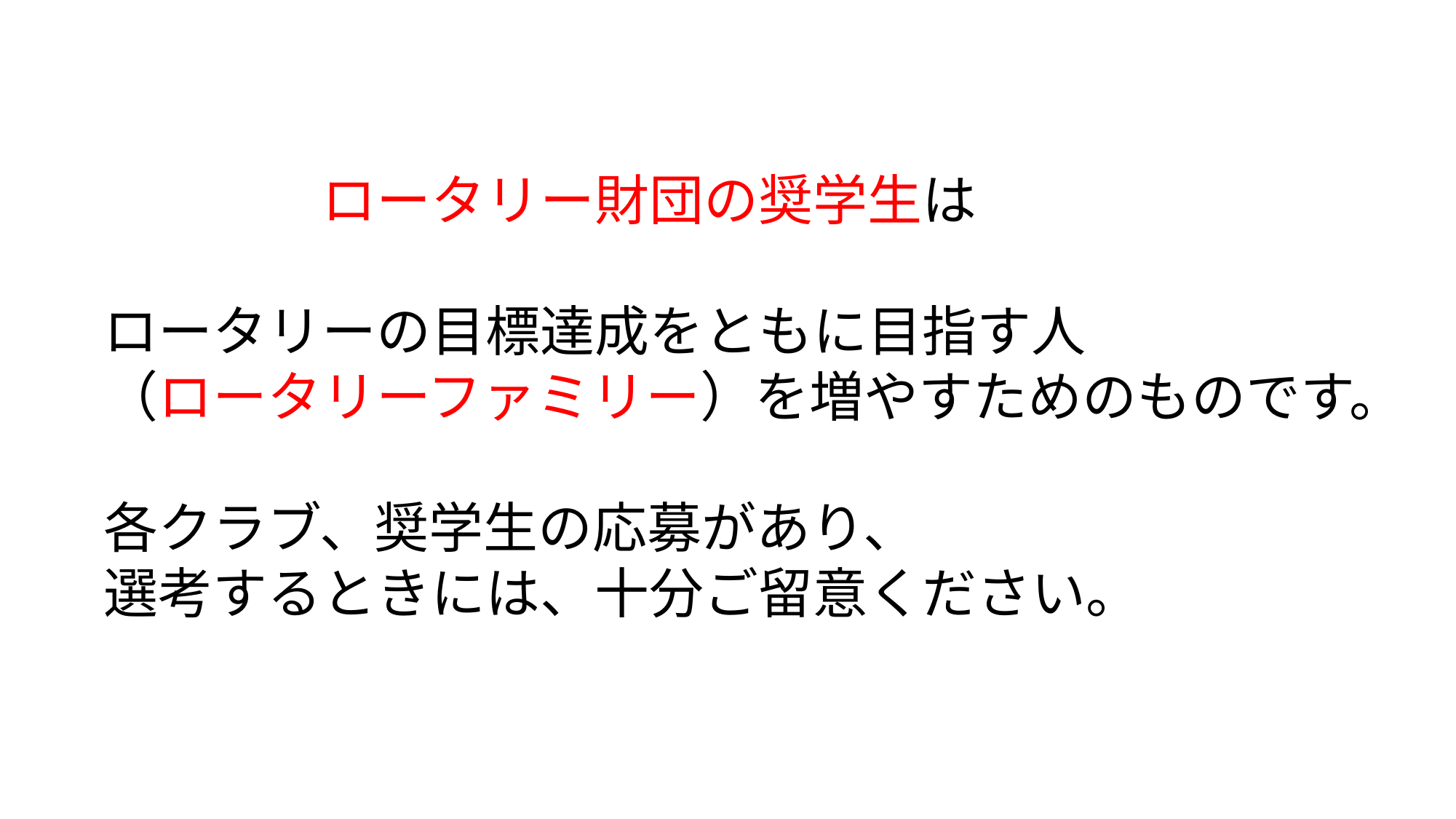

ロータリー財団の奨学生は

ロータリーの目標達成をともに目指す人
（ロータリーファミリー）を増やすためのものです。

各クラブ、奨学生の応募があり、
選考するときには、十分ご留意ください。